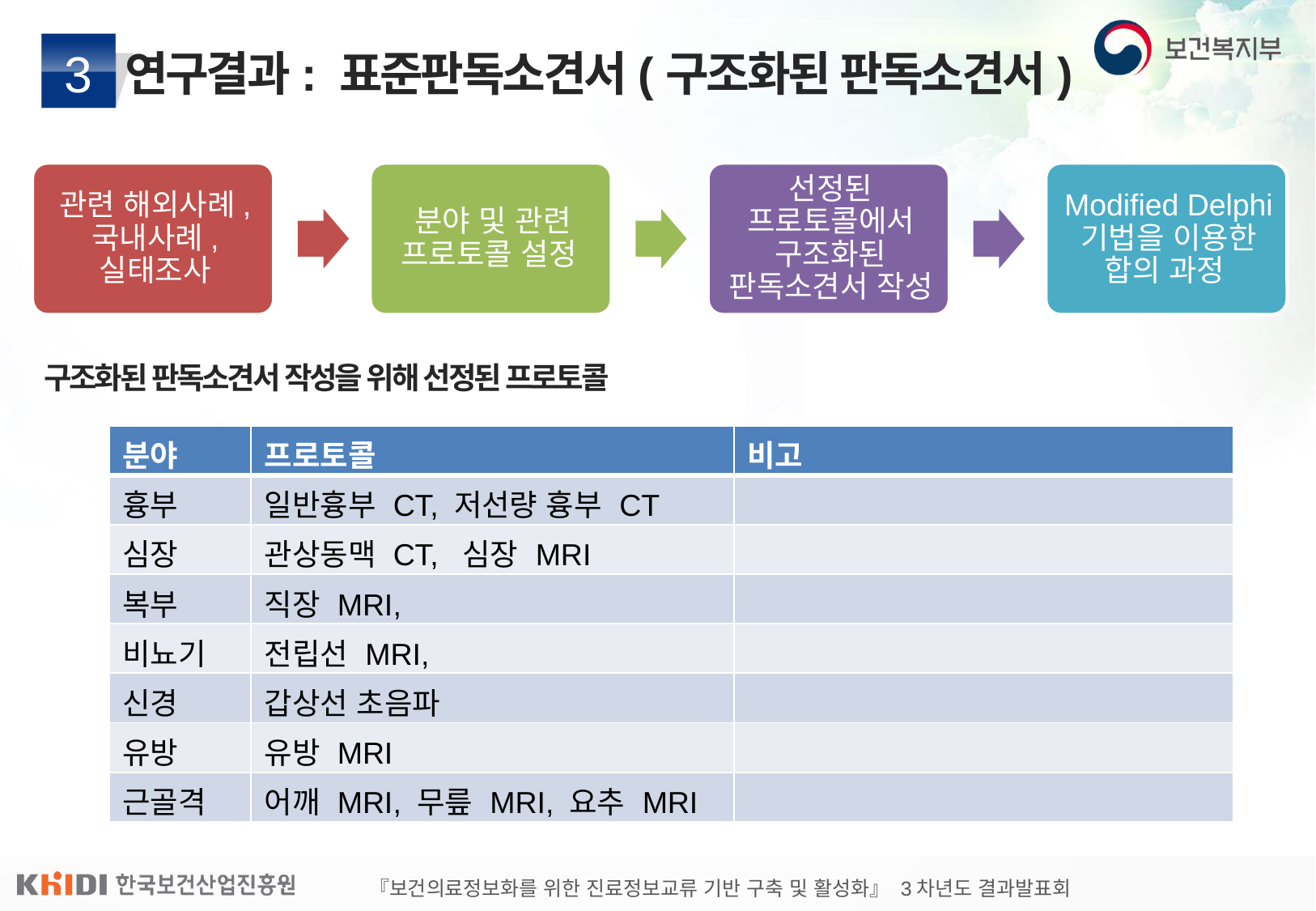

# 연구결과: 표준판독소견서(구조화된 판독소견서)
3
관련 해외사례, 국내사례, 실태조사

분야 및 관련 프로토콜 설정

선정된 프로토콜에서 구조화된 판독소견서 작성

Modified Delphi 기법을 이용한 합의 과정
구조화된 판독소견서 작성을 위해 선정된 프로토콜
| 분야 | 프로토콜 | 비고 |
| --- | --- | --- |
| 흉부 | 일반흉부 CT, 저선량 흉부 CT |  |
| 심장 | 관상동맥 CT, 심장 MRI |  |
| 복부 | 직장 MRI, |  |
| 비뇨기 | 전립선 MRI, |  |
| 신경 | 갑상선 초음파 |  |
| 유방 | 유방 MRI |  |
| 근골격 | 어깨 MRI, 무릎 MRI, 요추 MRI |  |